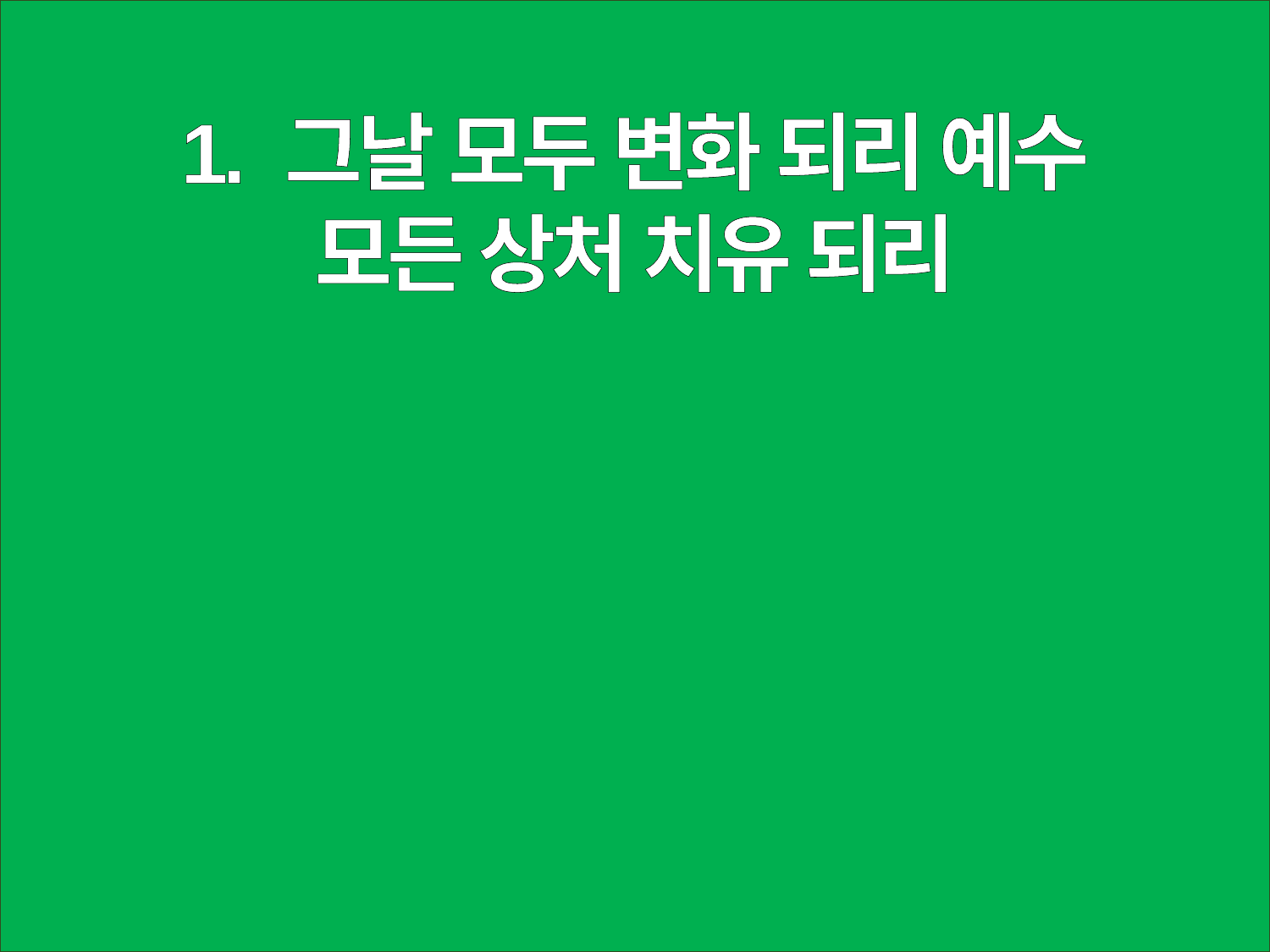

1. 그날 모두 변화 되리 예수
모든 상처 치유 되리